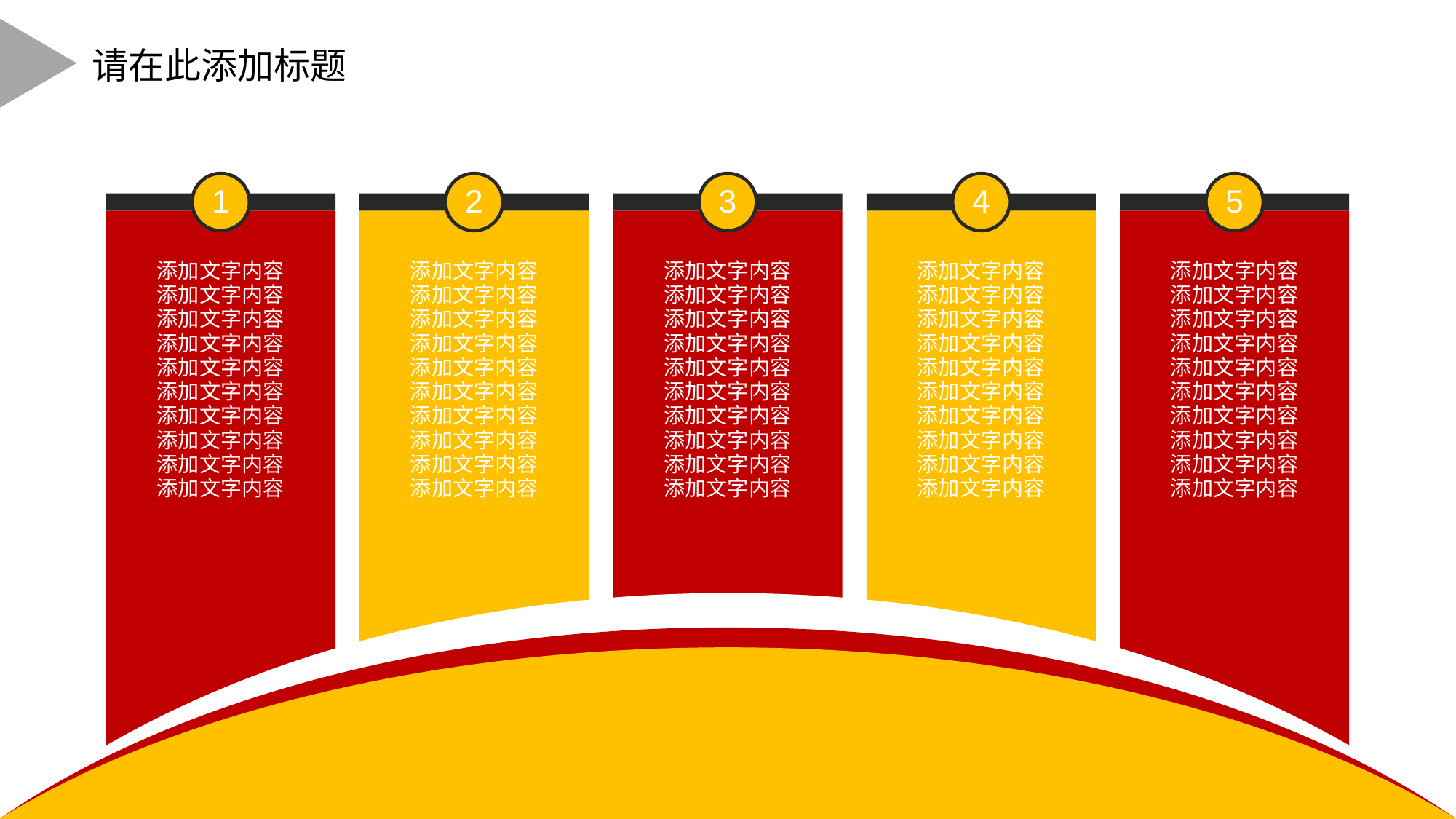

请在此添加标题

1

添加文字内容
添加文字内容
添加文字内容
添加文字内容
添加文字内容
添加文字内容
添加文字内容
添加文字内容
添加文字内容
添加文字内容

2

添加文字内容
添加文字内容
添加文字内容
添加文字内容
添加文字内容
添加文字内容
添加文字内容
添加文字内容
添加文字内容
添加文字内容

3

添加文字内容
添加文字内容
添加文字内容
添加文字内容
添加文字内容
添加文字内容
添加文字内容
添加文字内容
添加文字内容
添加文字内容

4

添加文字内容
添加文字内容
添加文字内容
添加文字内容
添加文字内容
添加文字内容
添加文字内容
添加文字内容
添加文字内容
添加文字内容

5

添加文字内容
添加文字内容
添加文字内容
添加文字内容
添加文字内容
添加文字内容
添加文字内容
添加文字内容
添加文字内容
添加文字内容